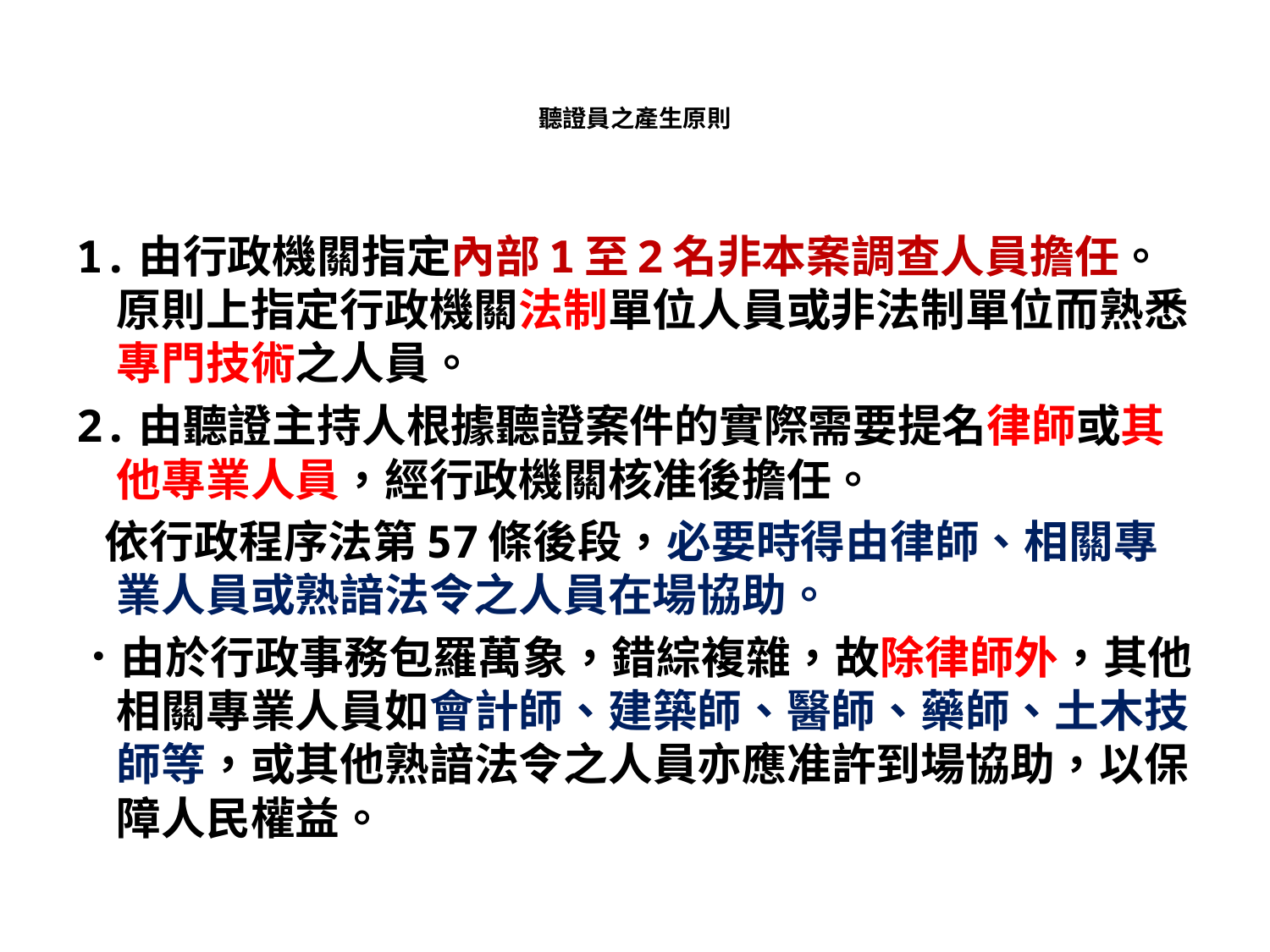

# 聽證員之產生原則
1.由行政機關指定內部1至2名非本案調查人員擔任。原則上指定行政機關法制單位人員或非法制單位而熟悉專門技術之人員。
2.由聽證主持人根據聽證案件的實際需要提名律師或其他專業人員，經行政機關核准後擔任。
  依行政程序法第57條後段，必要時得由律師、相關專業人員或熟諳法令之人員在場協助。
．由於行政事務包羅萬象，錯綜複雜，故除律師外，其他相關專業人員如會計師、建築師、醫師、藥師、土木技師等，或其他熟諳法令之人員亦應准許到場協助，以保障人民權益。